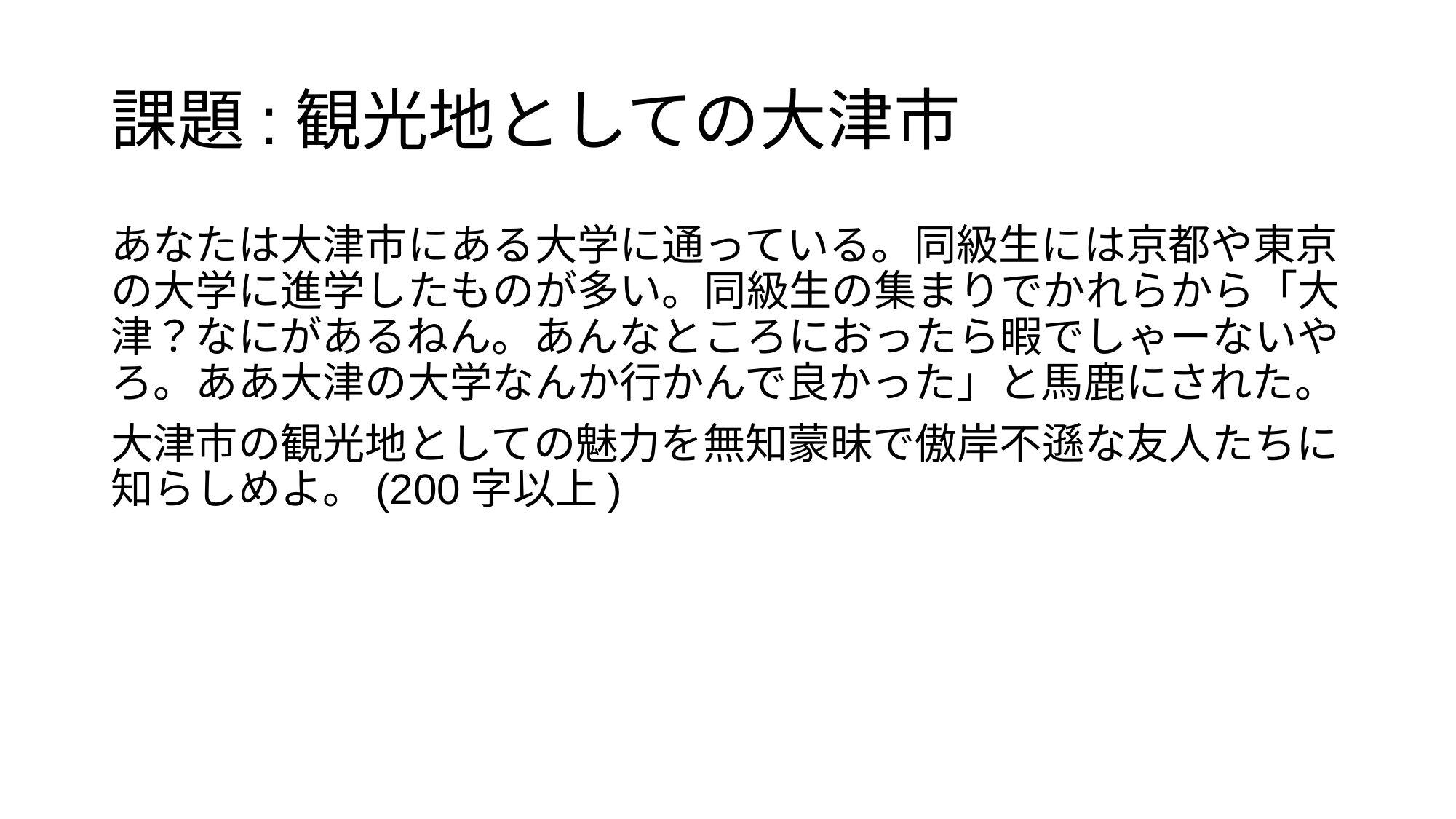

# 課題:観光地としての大津市
あなたは大津市にある大学に通っている。同級生には京都や東京の大学に進学したものが多い。同級生の集まりでかれらから「大津？なにがあるねん。あんなところにおったら暇でしゃーないやろ。ああ大津の大学なんか行かんで良かった」と馬鹿にされた。
大津市の観光地としての魅力を無知蒙昧で傲岸不遜な友人たちに知らしめよ。(200字以上)